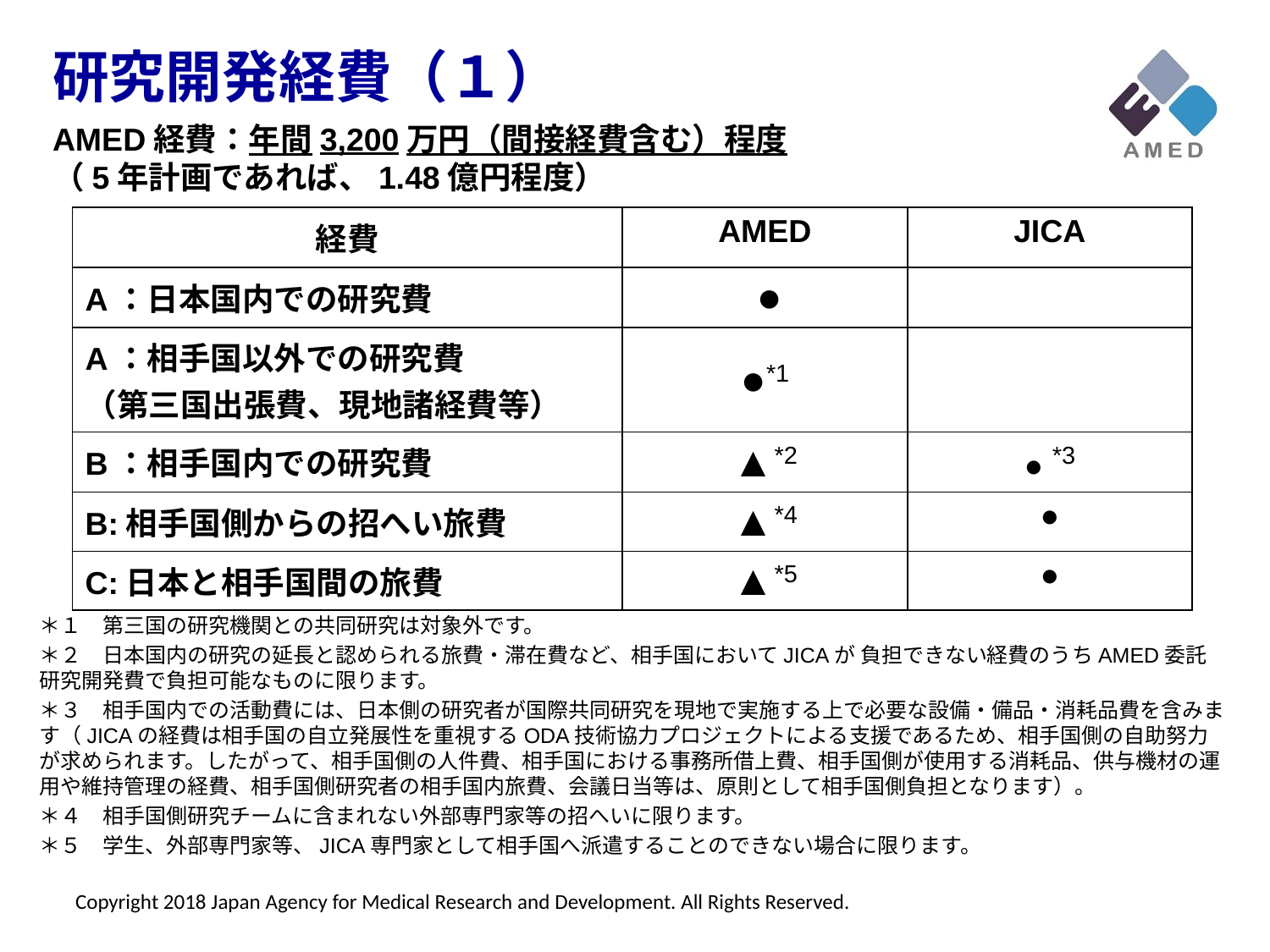

研究開発経費（１）
AMED経費：年間3,200万円（間接経費含む）程度
（5年計画であれば、1.48億円程度）
| 経費 | AMED | JICA |
| --- | --- | --- |
| A：日本国内での研究費 | ● |  |
| A：相手国以外での研究費 （第三国出張費、現地諸経費等） | ●\*1 |  |
| B：相手国内での研究費 | ▲\*2 | ● \*3 |
| B:相手国側からの招へい旅費 | ▲\*4 | ● |
| C:日本と相手国間の旅費 | ▲\*5 | ● |
＊１　第三国の研究機関との共同研究は対象外です。
＊２　日本国内の研究の延長と認められる旅費・滞在費など、相手国においてJICAが 負担できない経費のうちAMED委託研究開発費で負担可能なものに限ります。
＊３　相手国内での活動費には、日本側の研究者が国際共同研究を現地で実施する上で必要な設備・備品・消耗品費を含みます（JICAの経費は相手国の自立発展性を重視するODA技術協力プロジェクトによる支援であるため、相手国側の自助努力が求められます。したがって、相手国側の人件費、相手国における事務所借上費、相手国側が使用する消耗品、供与機材の運用や維持管理の経費、相手国側研究者の相手国内旅費、会議日当等は、原則として相手国側負担となります）。
＊４　相手国側研究チームに含まれない外部専門家等の招へいに限ります。
＊５　学生、外部専門家等、JICA専門家として相手国へ派遣することのできない場合に限ります。
Copyright 2018 Japan Agency for Medical Research and Development. All Rights Reserved.